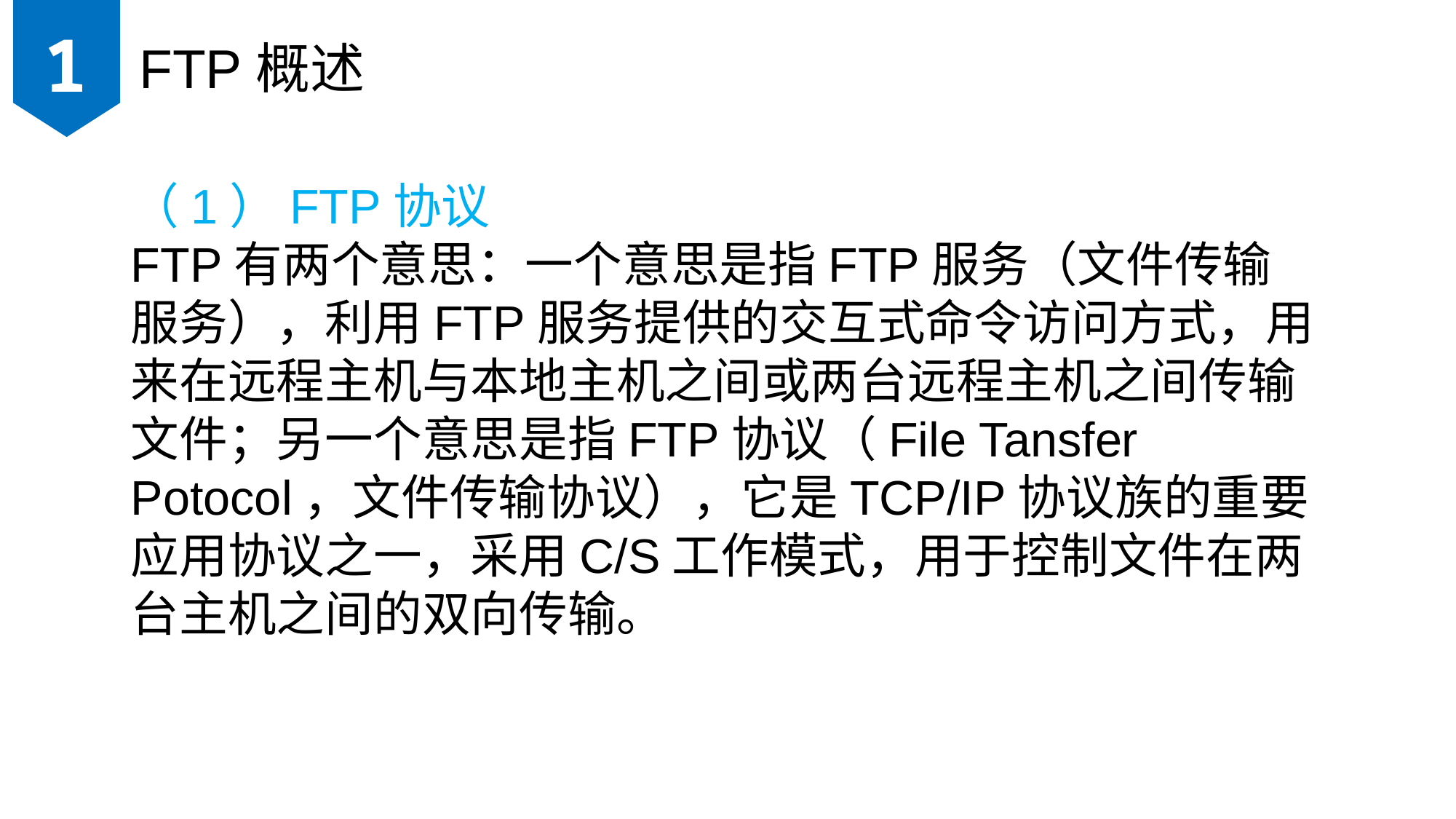

1

FTP概述

（1）FTP协议
FTP有两个意思：一个意思是指FTP服务（文件传输服务），利用FTP服务提供的交互式命令访问方式，用来在远程主机与本地主机之间或两台远程主机之间传输文件；另一个意思是指FTP协议（File Tansfer Potocol，文件传输协议），它是TCP/IP协议族的重要应用协议之一，采用C/S工作模式，用于控制文件在两台主机之间的双向传输。